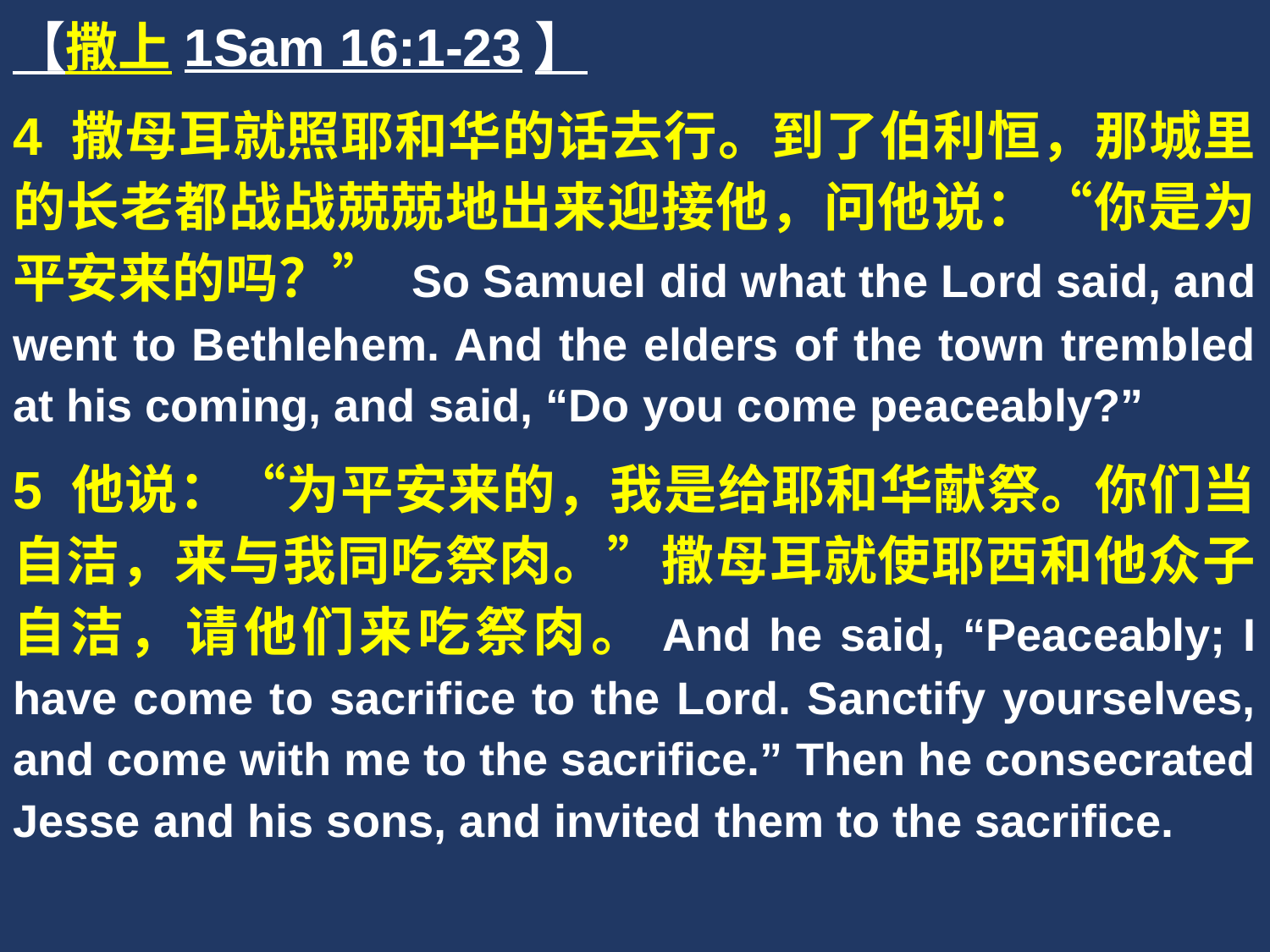

【撒上1Sam 16:1-23】
4 撒母耳就照耶和华的话去行。到了伯利恒，那城里的长老都战战兢兢地出来迎接他，问他说：“你是为平安来的吗？” So Samuel did what the Lord said, and went to Bethlehem. And the elders of the town trembled at his coming, and said, “Do you come peaceably?”
5 他说：“为平安来的，我是给耶和华献祭。你们当自洁，来与我同吃祭肉。”撒母耳就使耶西和他众子自洁，请他们来吃祭肉。And he said, “Peaceably; I have come to sacrifice to the Lord. Sanctify yourselves, and come with me to the sacrifice.” Then he consecrated Jesse and his sons, and invited them to the sacrifice.